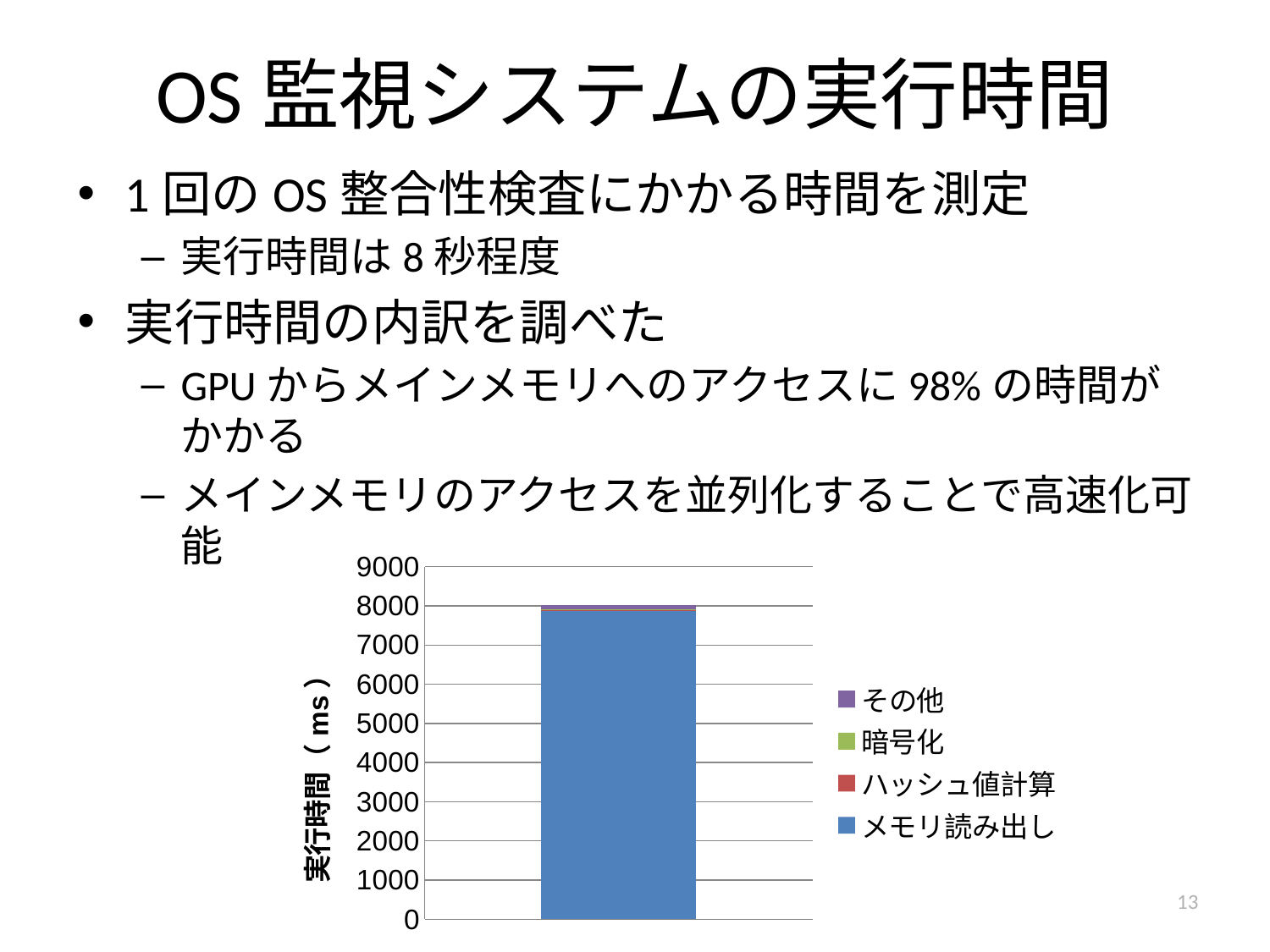

# OS監視システムの実行時間
1回のOS整合性検査にかかる時間を測定
実行時間は8秒程度
実行時間の内訳を調べた
GPUからメインメモリへのアクセスに98%の時間がかかる
メインメモリのアクセスを並列化することで高速化可能

### Chart

| Category | メモリ読み出し | ハッシュ値計算 | 暗号化 | その他 |
|---|---|---|---|---|
| 監視の実行時間 | 7864.973437399998 | 55.28256839999905 | 0.9339456 | 100.0324485999981 |
13